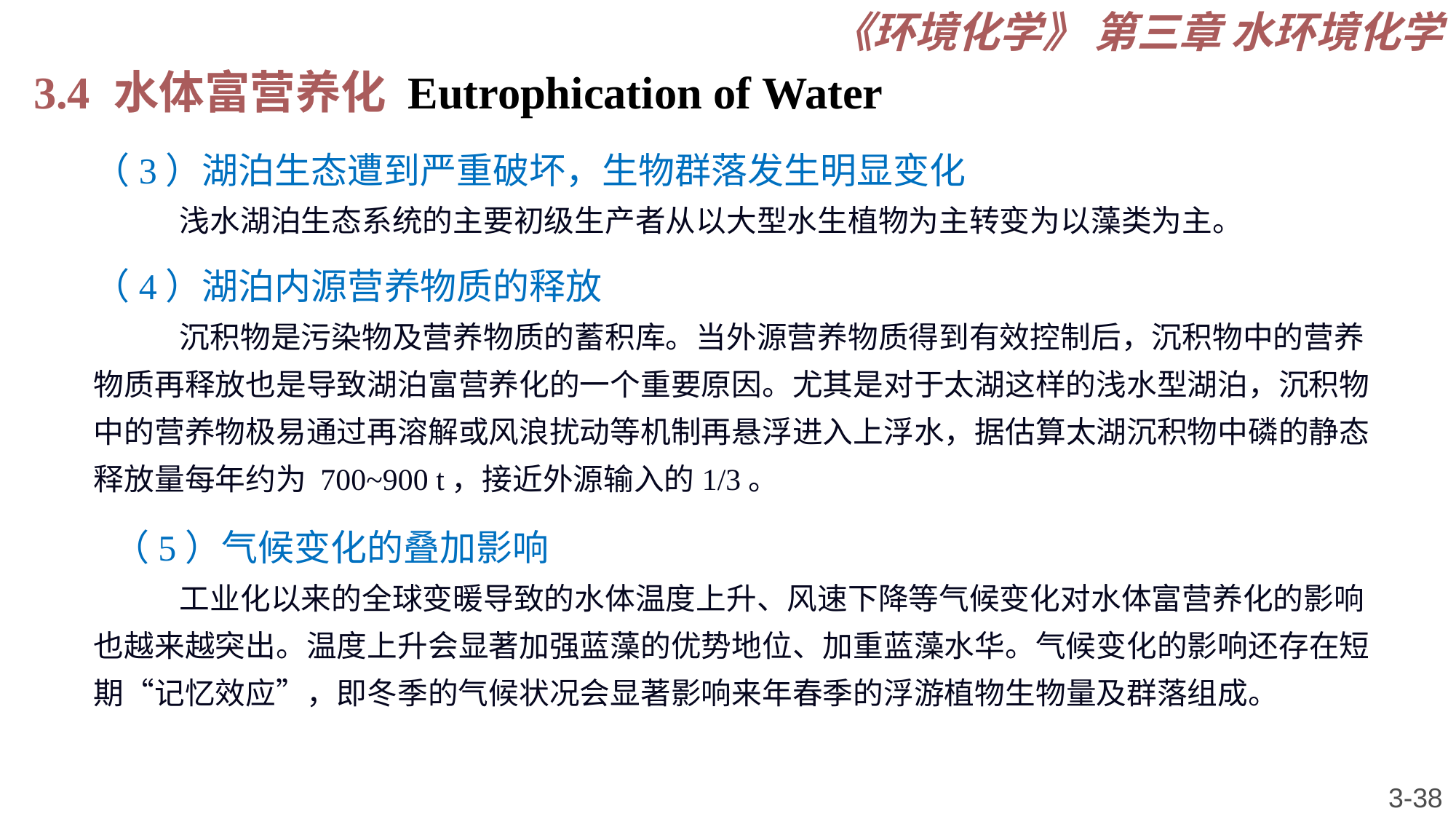

《环境化学》 第三章 水环境化学
3.4 水体富营养化 Eutrophication of Water
（3）湖泊生态遭到严重破坏，生物群落发生明显变化
浅水湖泊生态系统的主要初级生产者从以大型水生植物为主转变为以藻类为主。
（4）湖泊内源营养物质的释放
沉积物是污染物及营养物质的蓄积库。当外源营养物质得到有效控制后，沉积物中的营养物质再释放也是导致湖泊富营养化的一个重要原因。尤其是对于太湖这样的浅水型湖泊，沉积物中的营养物极易通过再溶解或风浪扰动等机制再悬浮进入上浮水，据估算太湖沉积物中磷的静态释放量每年约为 700~900 t，接近外源输入的1/3。
（5）气候变化的叠加影响
工业化以来的全球变暖导致的水体温度上升、风速下降等气候变化对水体富营养化的影响也越来越突出。温度上升会显著加强蓝藻的优势地位、加重蓝藻水华。气候变化的影响还存在短期“记忆效应”，即冬季的气候状况会显著影响来年春季的浮游植物生物量及群落组成。
3-38